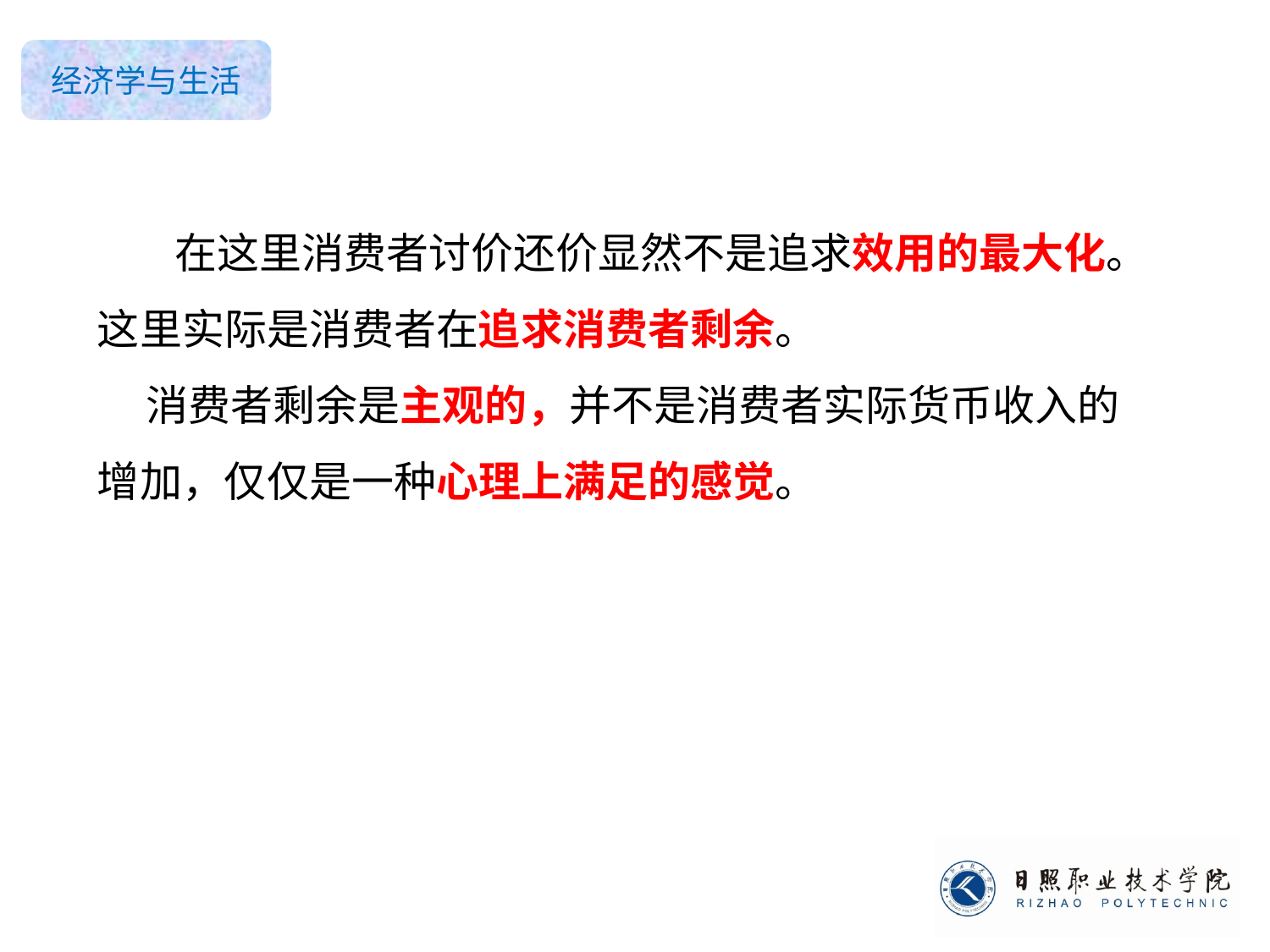

在这里消费者讨价还价显然不是追求效用的最大化。这里实际是消费者在追求消费者剩余。
    消费者剩余是主观的，并不是消费者实际货币收入的增加，仅仅是一种心理上满足的感觉。